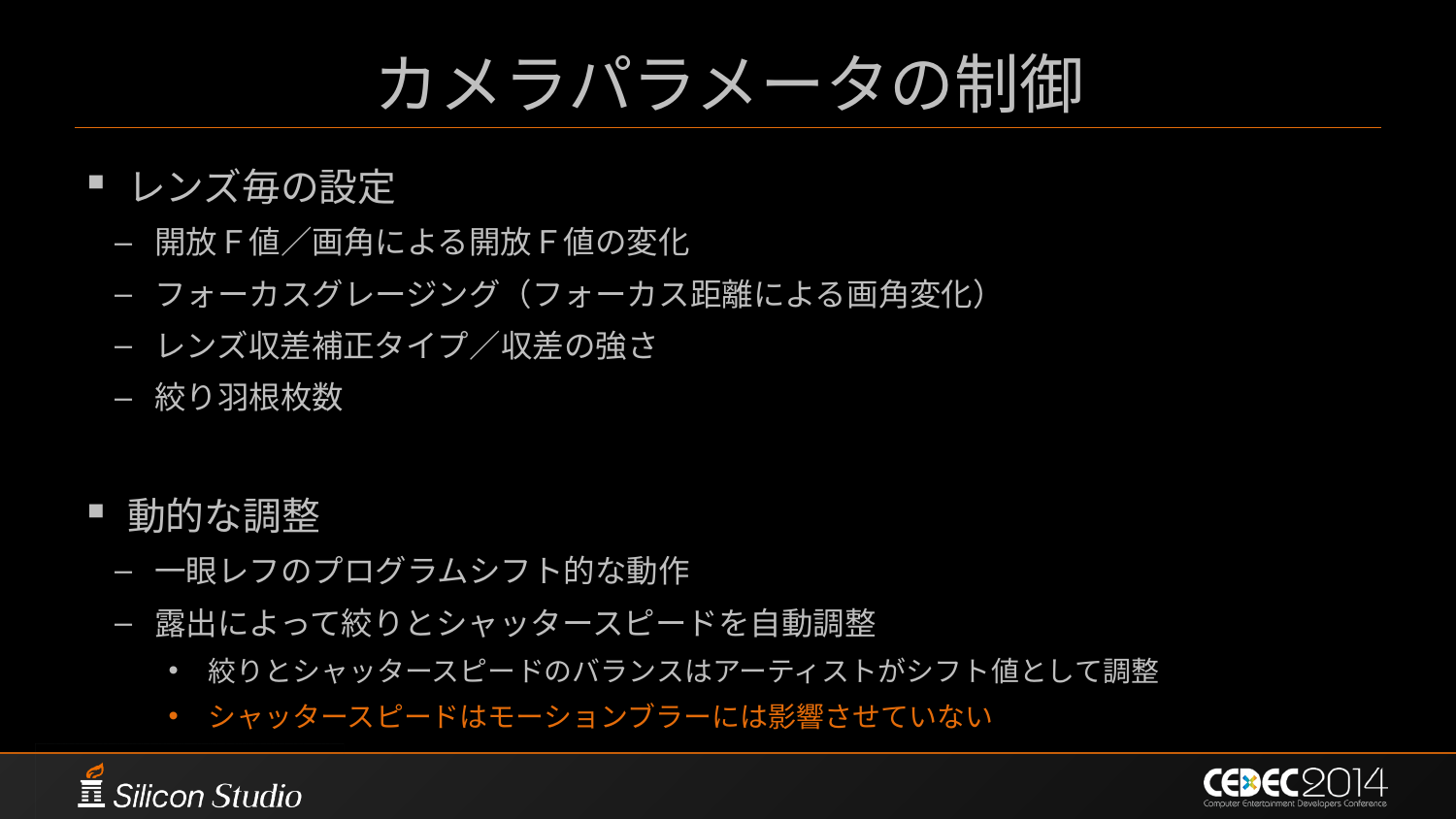

# カメラパラメータの制御
レンズ毎の設定
開放Ｆ値／画角による開放Ｆ値の変化
フォーカスグレージング（フォーカス距離による画角変化）
レンズ収差補正タイプ／収差の強さ
絞り羽根枚数

動的な調整
一眼レフのプログラムシフト的な動作
露出によって絞りとシャッタースピードを自動調整
絞りとシャッタースピードのバランスはアーティストがシフト値として調整
シャッタースピードはモーションブラーには影響させていない